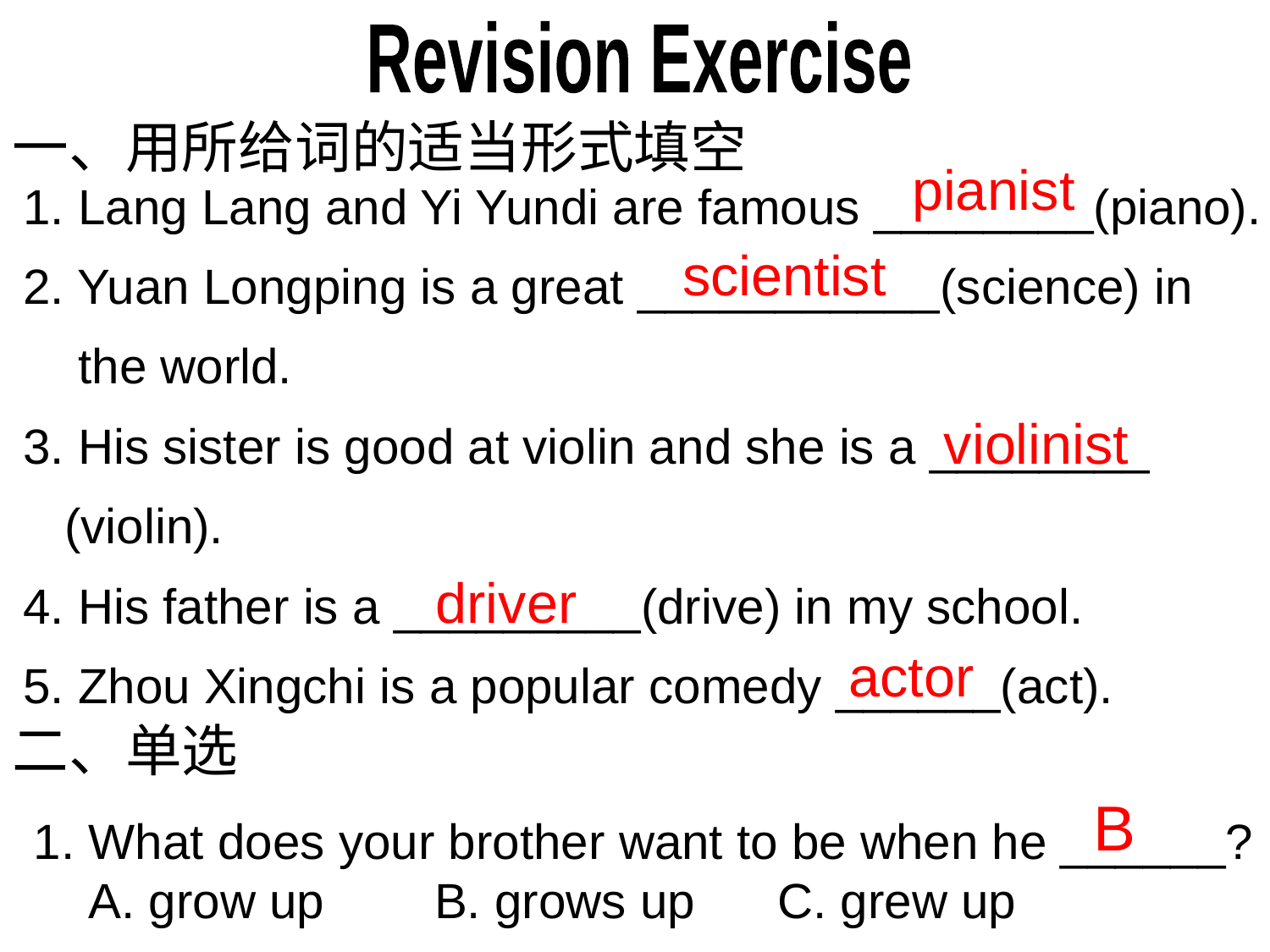

Revision Exercise
一、用所给词的适当形式填空
1. Lang Lang and Yi Yundi are famous ________(piano).
2. Yuan Longping is a great ___________(science) in
    the world.
3. His sister is good at violin and she is a ________
   (violin).
4. His father is a _________(drive) in my school.
5. Zhou Xingchi is a popular comedy ______(act).
pianist
scientist
violinist
driver
actor
二、单选
B
1. What does your brother want to be when he ______?
    A. grow up        B. grows up      C. grew up